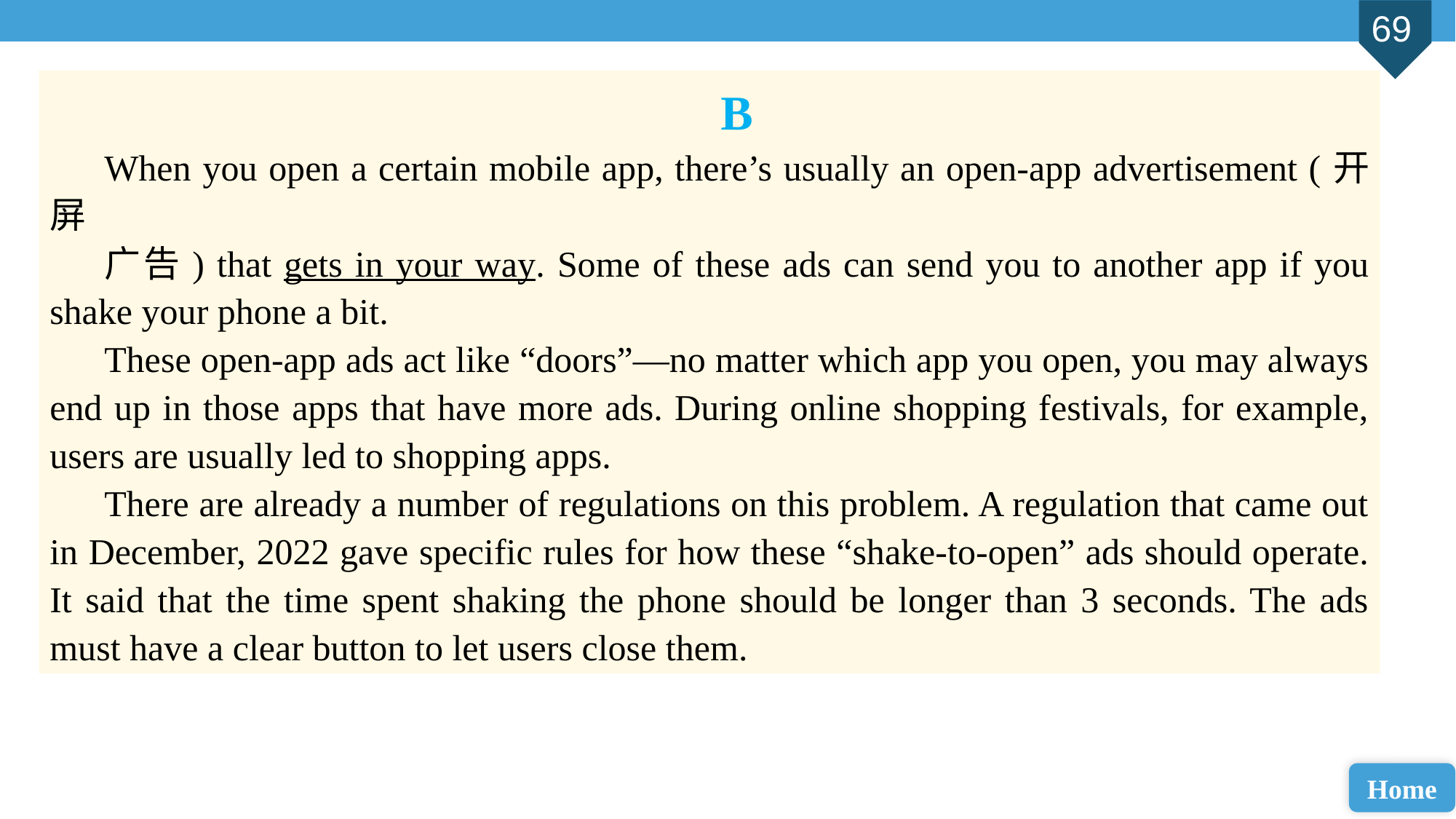

B
When you open a certain mobile app, there’s usually an open-app advertisement (开屏
广告) that gets in your way. Some of these ads can send you to another app if you shake your phone a bit.
These open-app ads act like “doors”—no matter which app you open, you may always end up in those apps that have more ads. During online shopping festivals, for example, users are usually led to shopping apps.
There are already a number of regulations on this problem. A regulation that came out in December, 2022 gave specific rules for how these “shake-to-open” ads should operate. It said that the time spent shaking the phone should be longer than 3 seconds. The ads must have a clear button to let users close them.